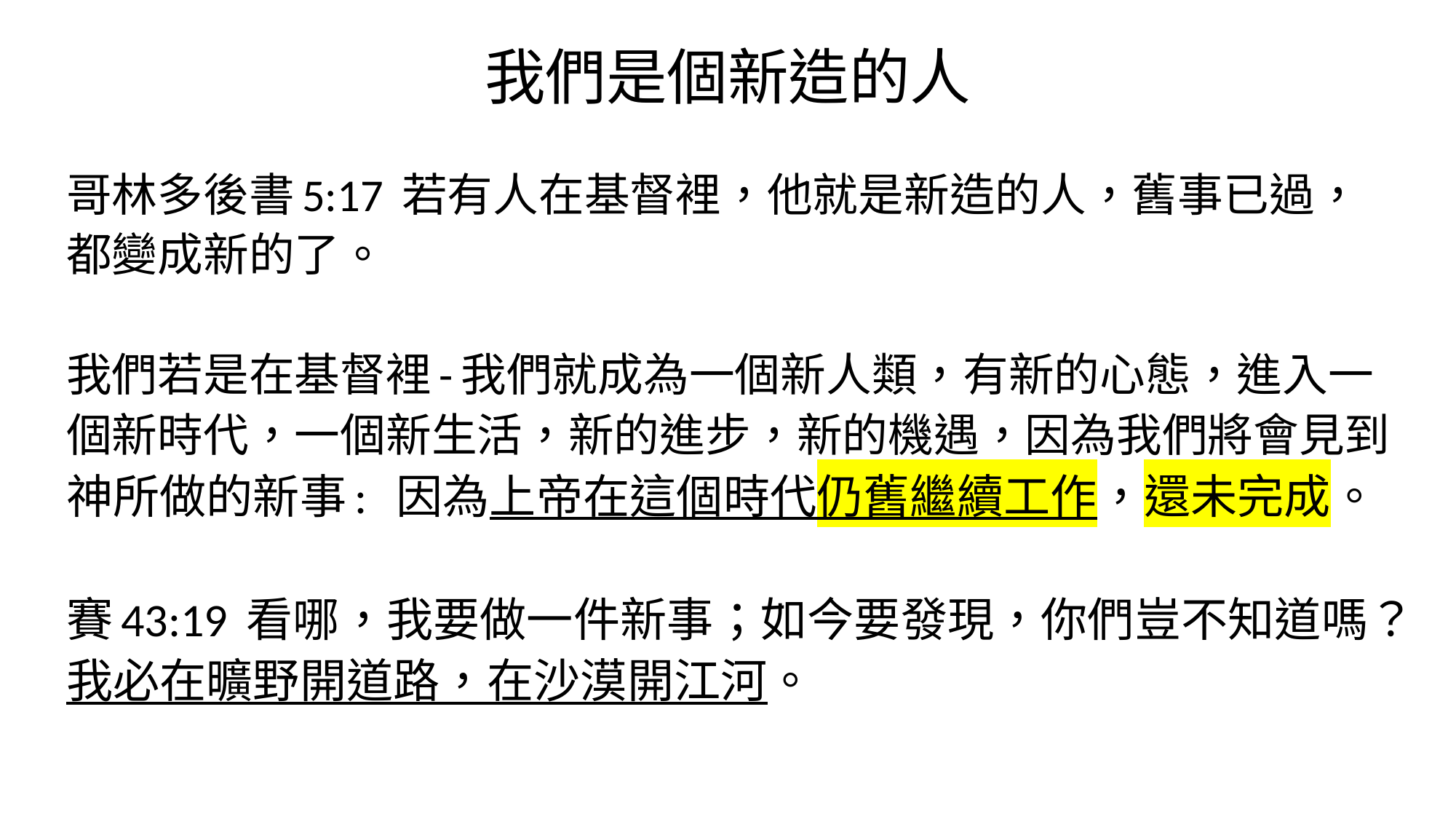

# 我們是個新造的人
哥林多後書5:17 若有人在基督裡，他就是新造的人，舊事已過，都變成新的了。

我們若是在基督裡-我們就成為一個新人類，有新的心態，進入一個新時代，一個新生活，新的進步，新的機遇，因為我們將會見到神所做的新事:  因為上帝在這個時代仍舊繼續工作，還未完成。

賽43:19 看哪，我要做一件新事；如今要發現，你們豈不知道嗎？我必在曠野開道路，在沙漠開江河。